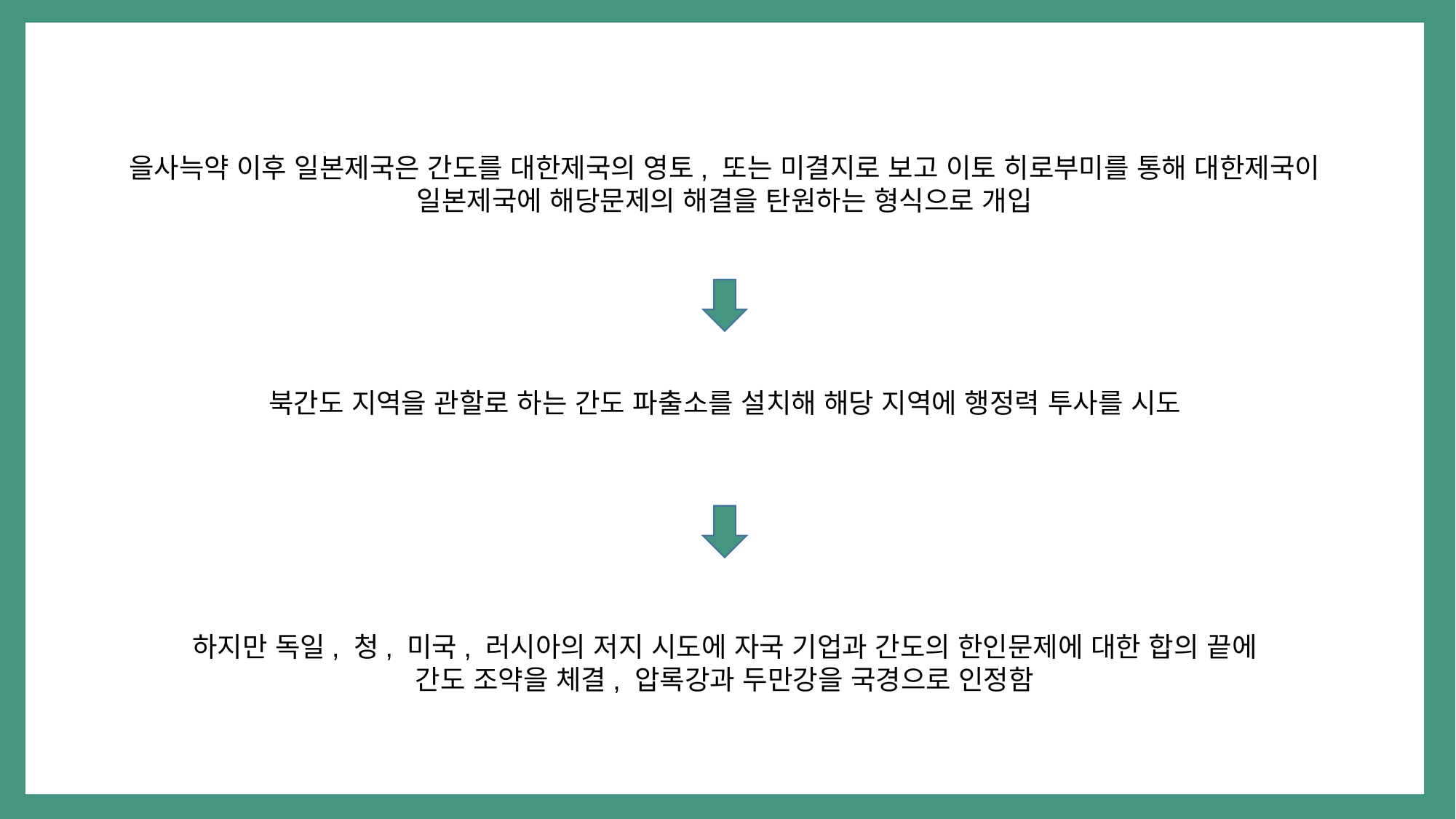

을사늑약 이후 일본제국은 간도를 대한제국의 영토, 또는 미결지로 보고 이토 히로부미를 통해 대한제국이 일본제국에 해당문제의 해결을 탄원하는 형식으로 개입

북간도 지역을 관할로 하는 간도 파출소를 설치해 해당 지역에 행정력 투사를 시도

하지만 독일, 청, 미국, 러시아의 저지 시도에 자국 기업과 간도의 한인문제에 대한 합의 끝에 간도 조약을 체결, 압록강과 두만강을 국경으로 인정함